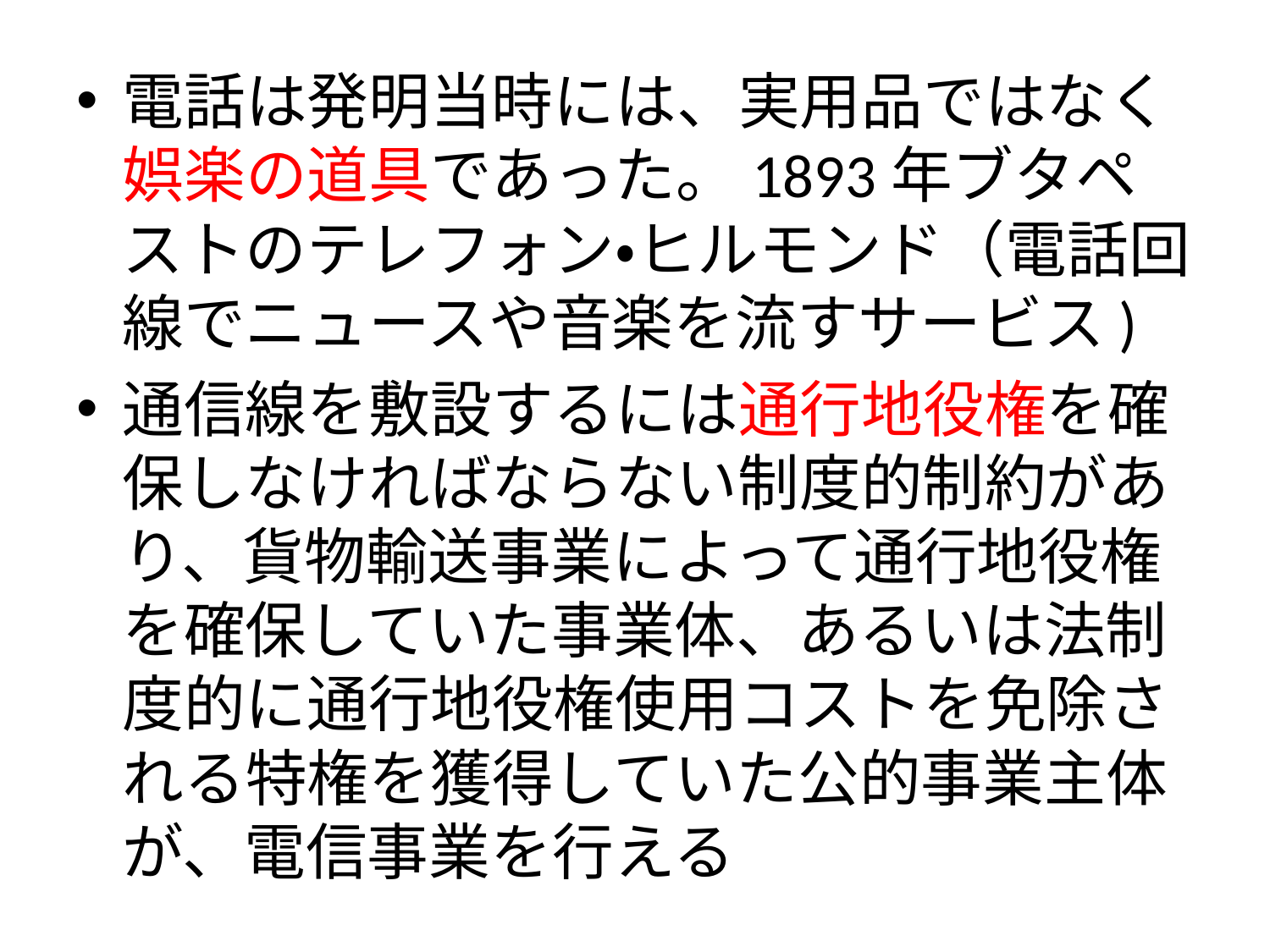

電話は発明当時には、実用品ではなく娯楽の道具であった。1893年ブタペストのテレフォン・ヒルモンド（電話回線でニュースや音楽を流すサービス)
通信線を敷設するには通行地役権を確保しなければならない制度的制約があり、貨物輸送事業によって通行地役権を確保していた事業体、あるいは法制度的に通行地役権使用コストを免除される特権を獲得していた公的事業主体が、電信事業を行える